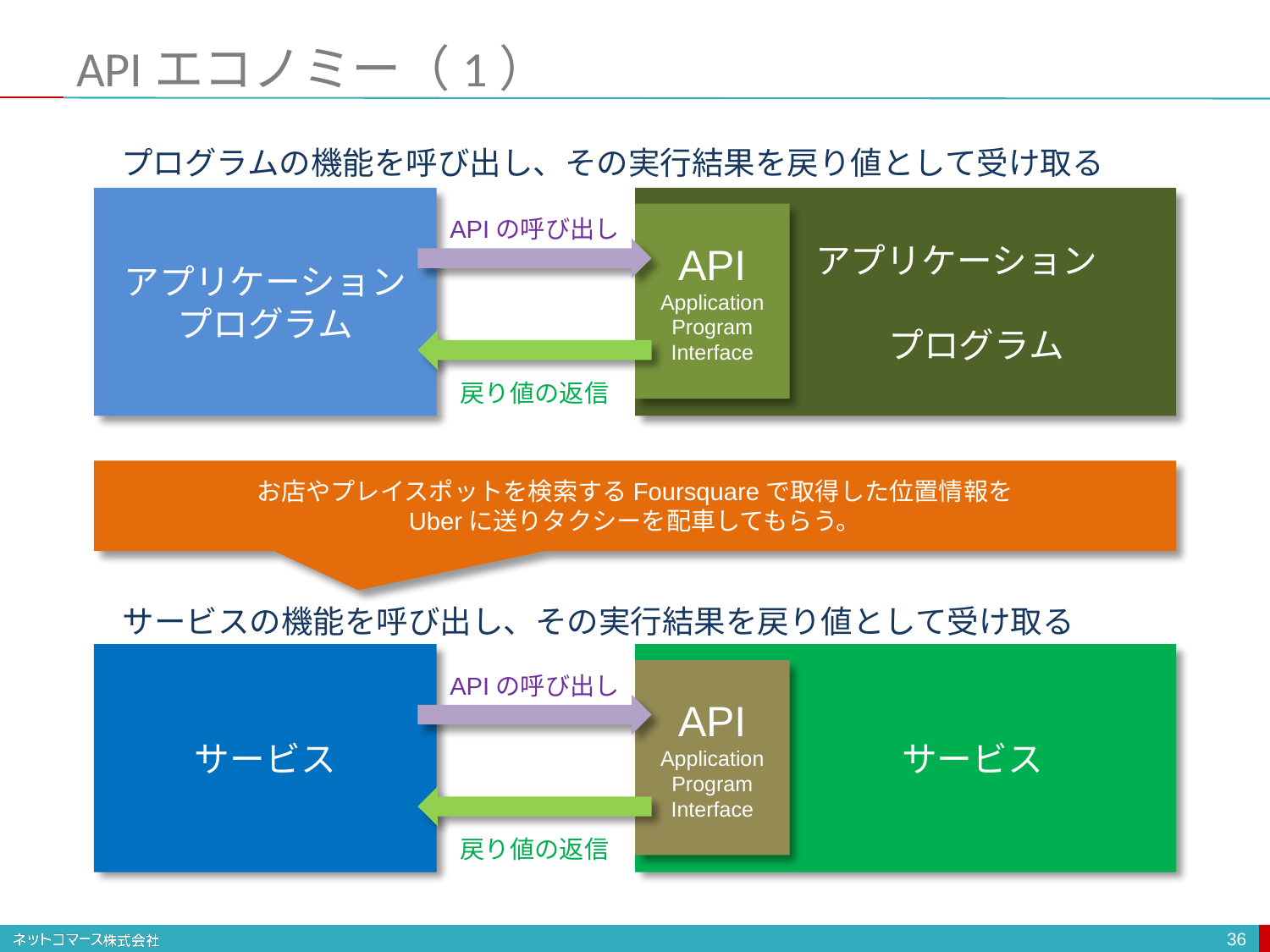

# APIエコノミー（1）
プログラムの機能を呼び出し、その実行結果を戻り値として受け取る
アプリケーション
プログラム
　　　　   アプリケーション
　　　　プログラム
API
Application
Program
Interface
APIの呼び出し

戻り値の返信
お店やプレイスポットを検索するFoursquareで取得した位置情報を
Uberに送りタクシーを配車してもらう。
サービスの機能を呼び出し、その実行結果を戻り値として受け取る
サービス
                サービス
API
Application
Program
Interface
APIの呼び出し

戻り値の返信
36